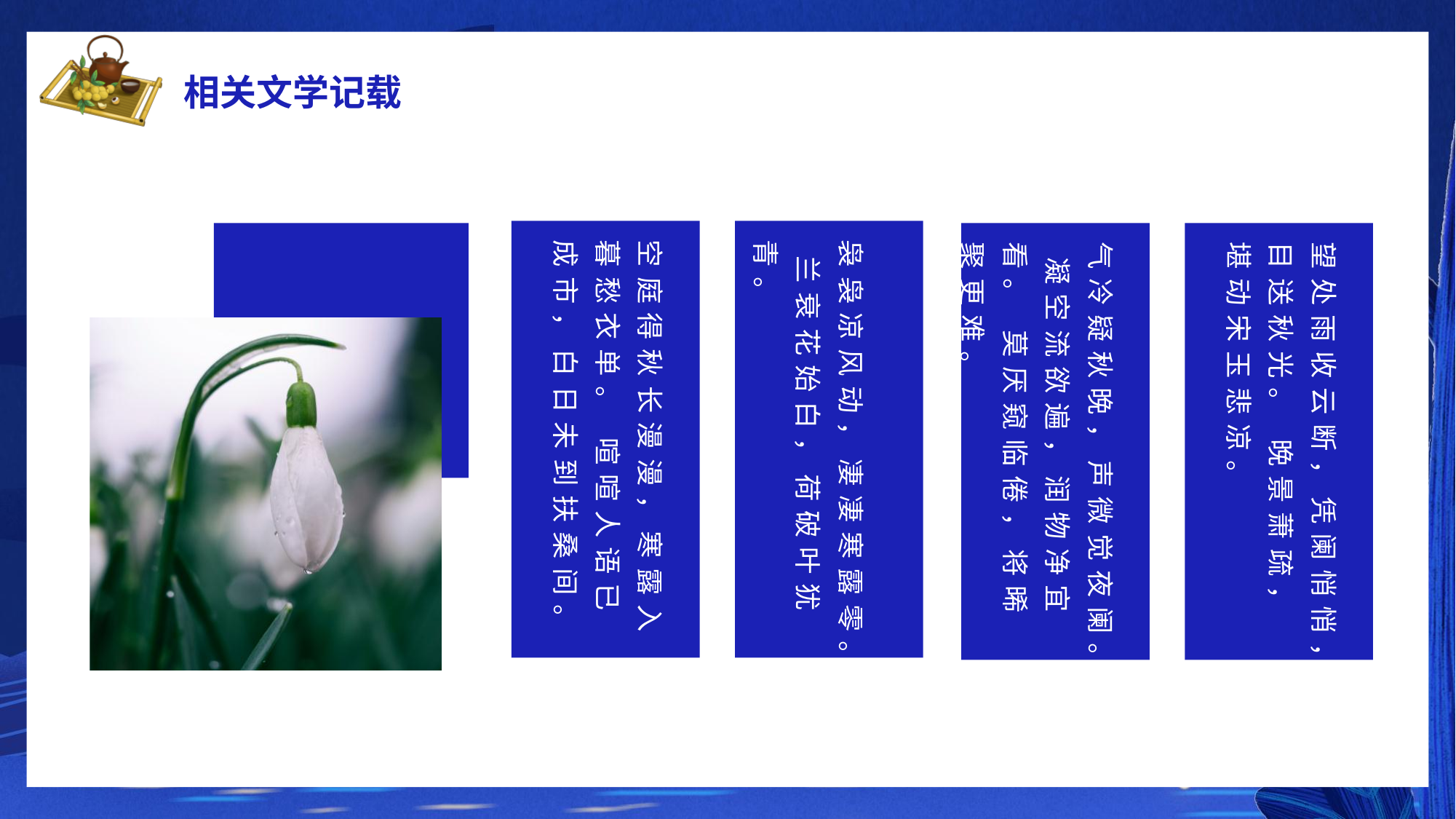

相关文学记载

空庭得秋长漫漫，寒露入暮愁衣单。 喧喧人语已成市，白日未到扶桑间。
袅袅凉风动，凄凄寒露零。 兰衰花始白，荷破叶犹青。
气冷疑秋晚，声微觉夜阑。 凝空流欲遍，润物净宜看。 莫厌窥临倦，将晞聚更难。
望处雨收云断，凭阑悄悄，目送秋光。 晚景萧疏，堪动宋玉悲凉。